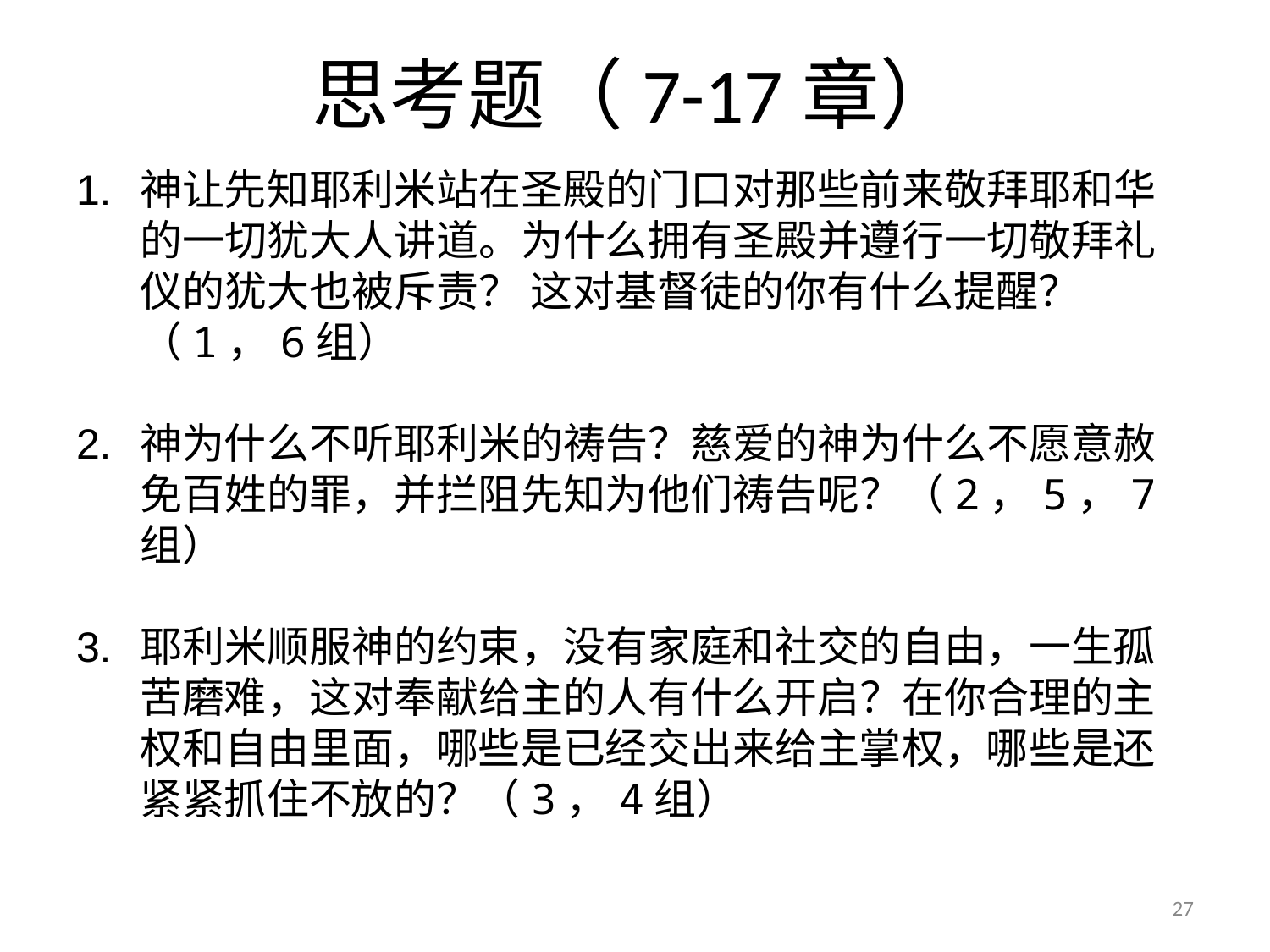

# 思考题（7-17章）
神让先知耶利米站在圣殿的门口对那些前来敬拜耶和华的一切犹大人讲道。为什么拥有圣殿并遵行一切敬拜礼仪的犹大也被斥责？ 这对基督徒的你有什么提醒？（1，6组）

神为什么不听耶利米的祷告？慈爱的神为什么不愿意赦免百姓的罪，并拦阻先知为他们祷告呢？（2，5，7组）

耶利米顺服神的约束，没有家庭和社交的自由，一生孤苦磨难，这对奉献给主的人有什么开启？在你合理的主权和自由里面，哪些是已经交出来给主掌权，哪些是还紧紧抓住不放的？（3，4组）

27